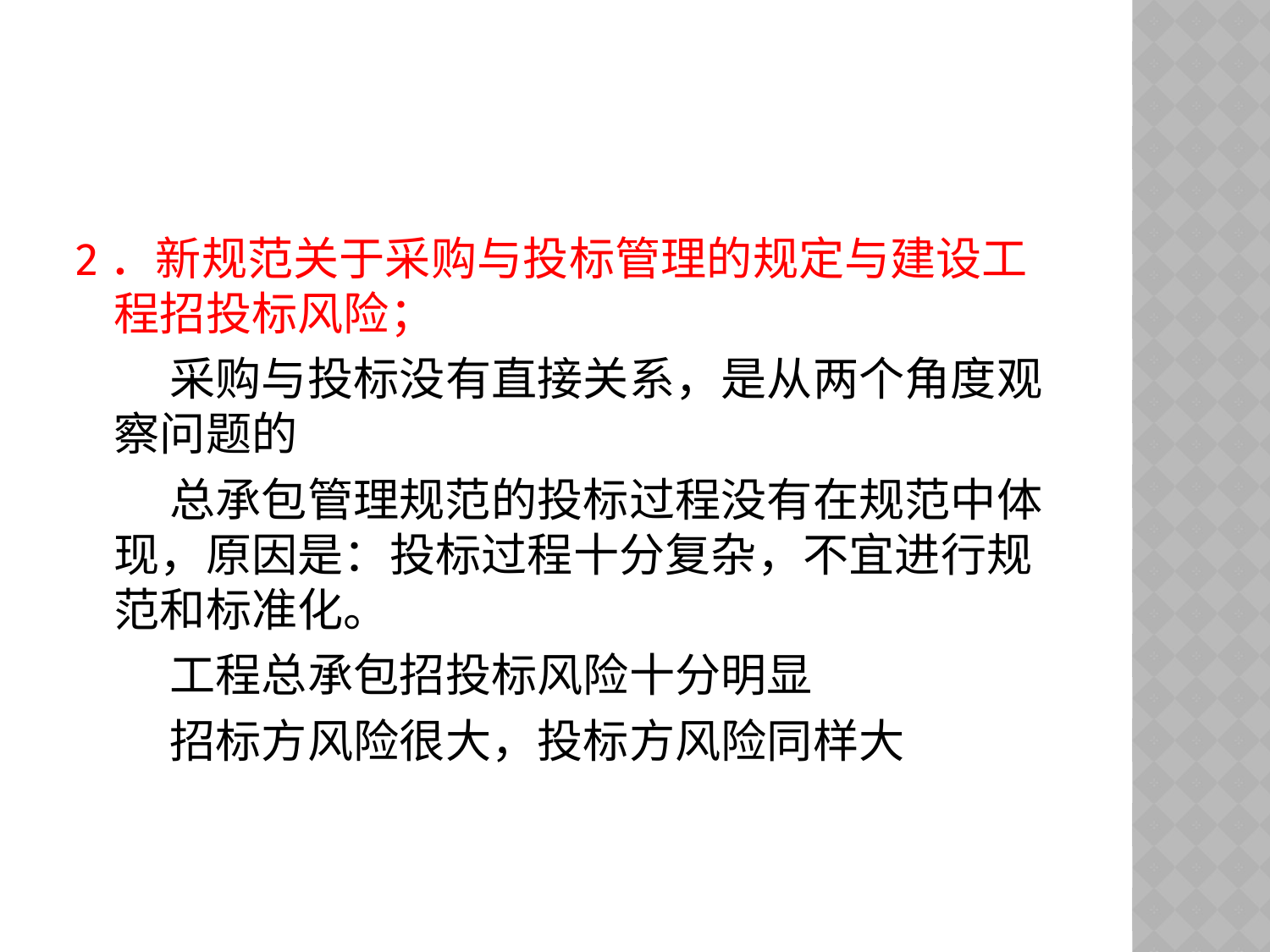

#
2．新规范关于采购与投标管理的规定与建设工程招投标风险；
        采购与投标没有直接关系，是从两个角度观察问题的
        总承包管理规范的投标过程没有在规范中体现，原因是：投标过程十分复杂，不宜进行规范和标准化。
        工程总承包招投标风险十分明显
        招标方风险很大，投标方风险同样大